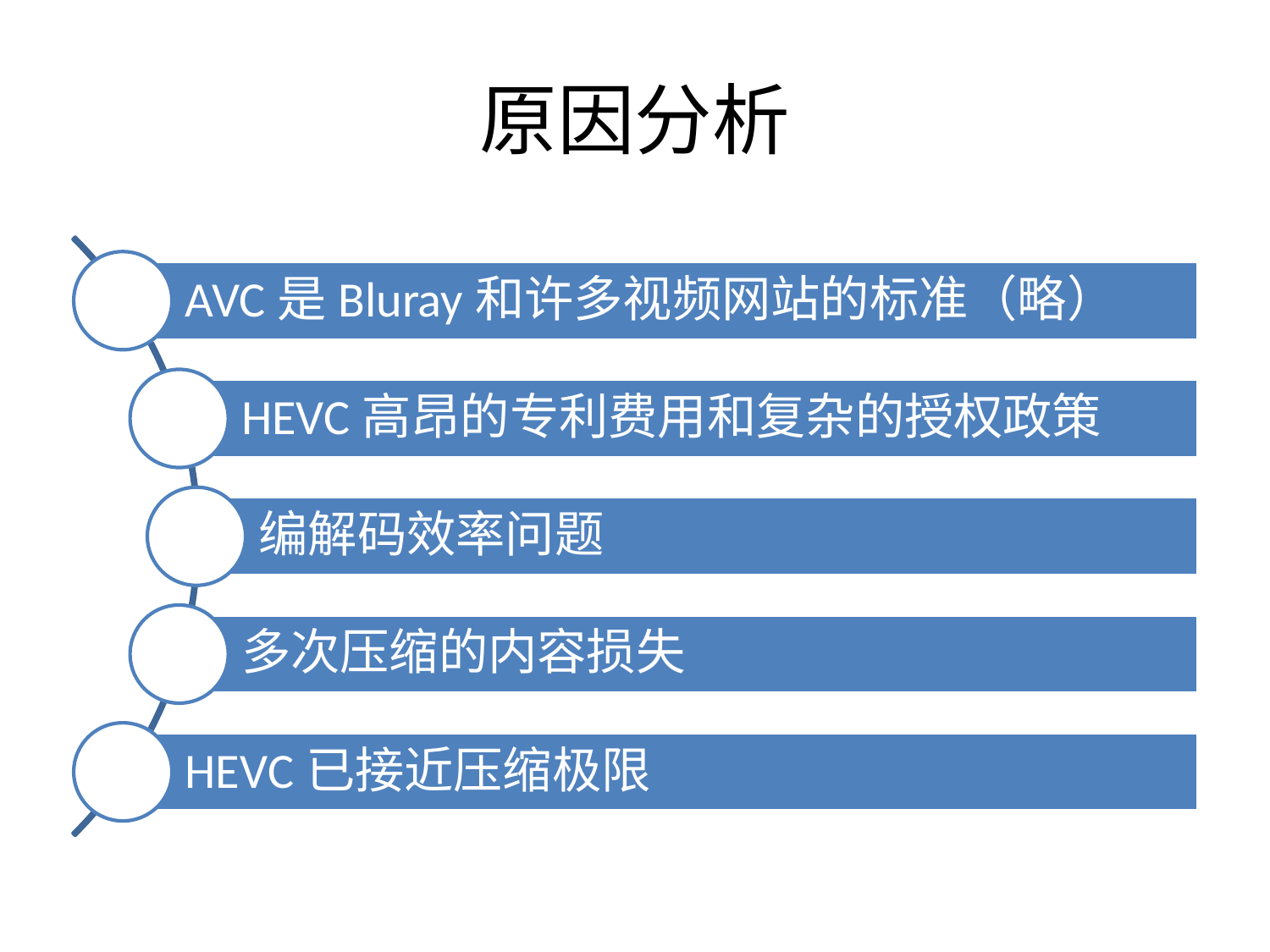

# 原因分析
AVC是Bluray和许多视频网站的标准（略）
HEVC高昂的专利费用和复杂的授权政策
编解码效率问题
多次压缩的内容损失
HEVC已接近压缩极限